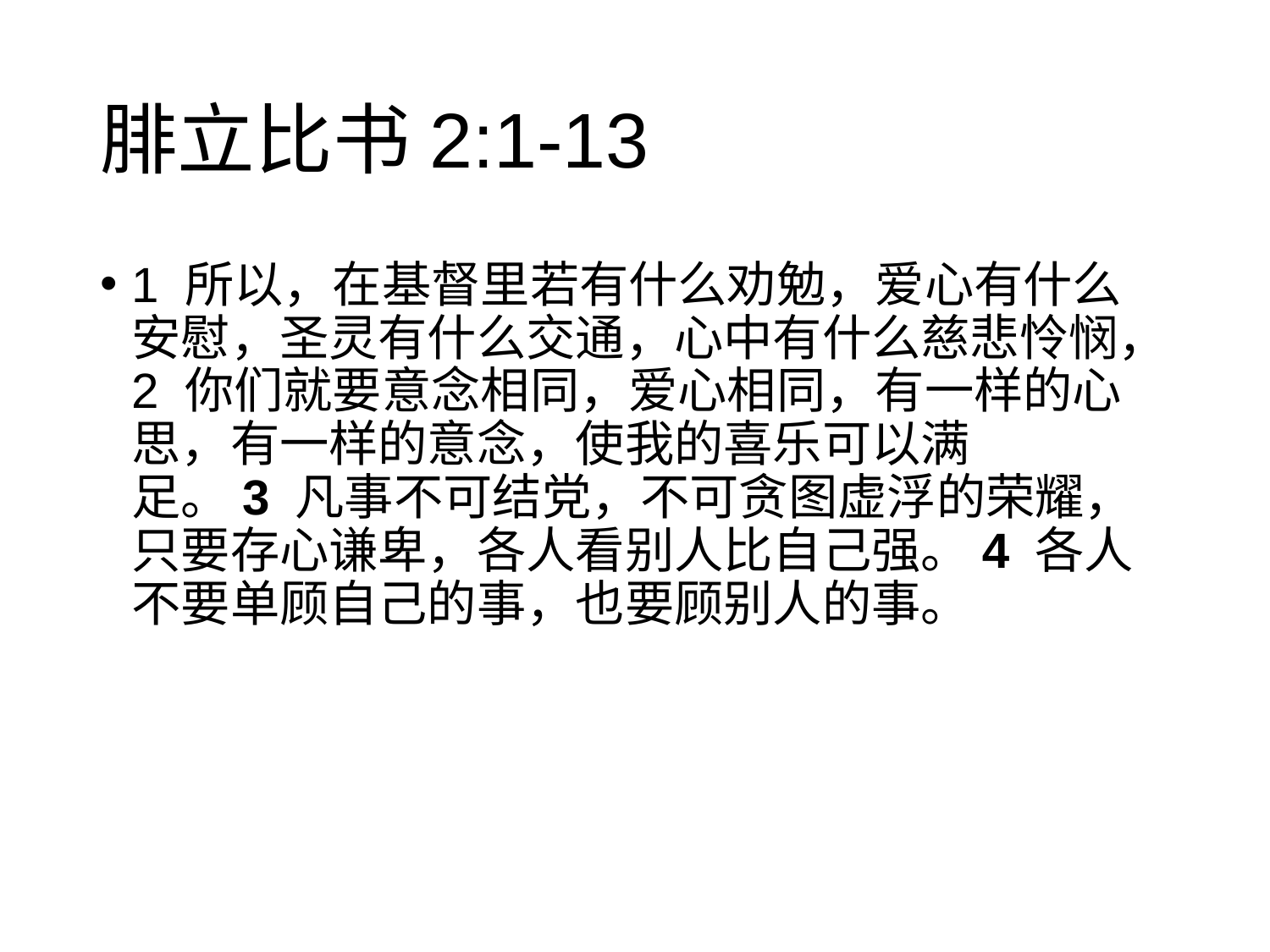

# 腓立比书2:1-13
1 所以，在基督里若有什么劝勉，爱心有什么安慰，圣灵有什么交通，心中有什么慈悲怜悯， 2 你们就要意念相同，爱心相同，有一样的心思，有一样的意念，使我的喜乐可以满足。3 凡事不可结党，不可贪图虚浮的荣耀，只要存心谦卑，各人看别人比自己强。4 各人不要单顾自己的事，也要顾别人的事。